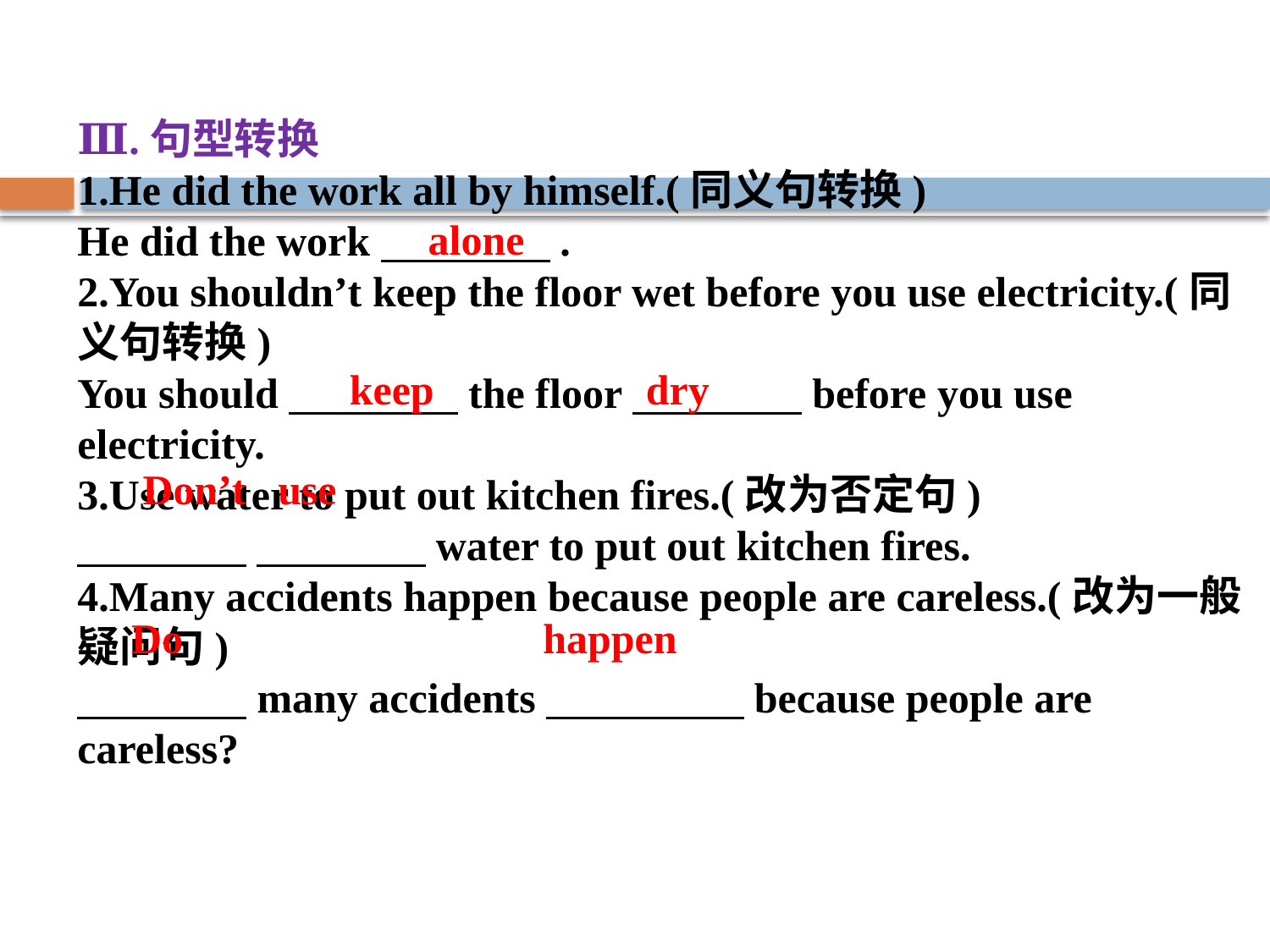

Ⅲ.句型转换
1.He did the work all by himself.(同义句转换)
He did the work　　　　.
2.You shouldn’t keep the floor wet before you use electricity.(同义句转换)
You should　　　　the floor　　　　before you use electricity.
3.Use water to put out kitchen fires.(改为否定句)
　　　　 　　　　water to put out kitchen fires.
4.Many accidents happen because people are careless.(改为一般疑问句)
　　　　many accidents　　　　   because people are careless?

alone
keep                    dry
Don’t   use
  Do                                  happen